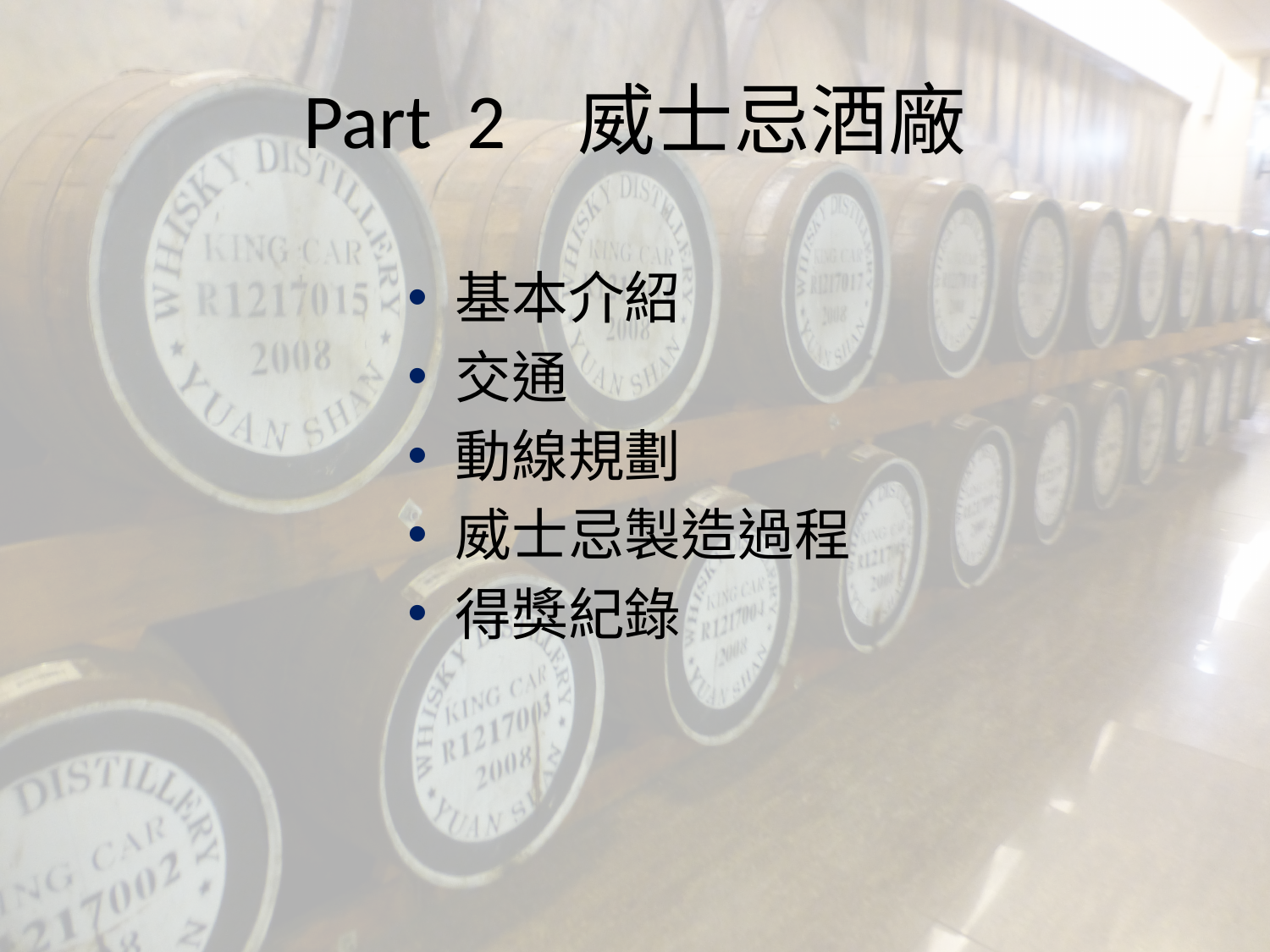

# Part  2   威士忌酒廠
基本介紹
交通
動線規劃
威士忌製造過程
得獎紀錄